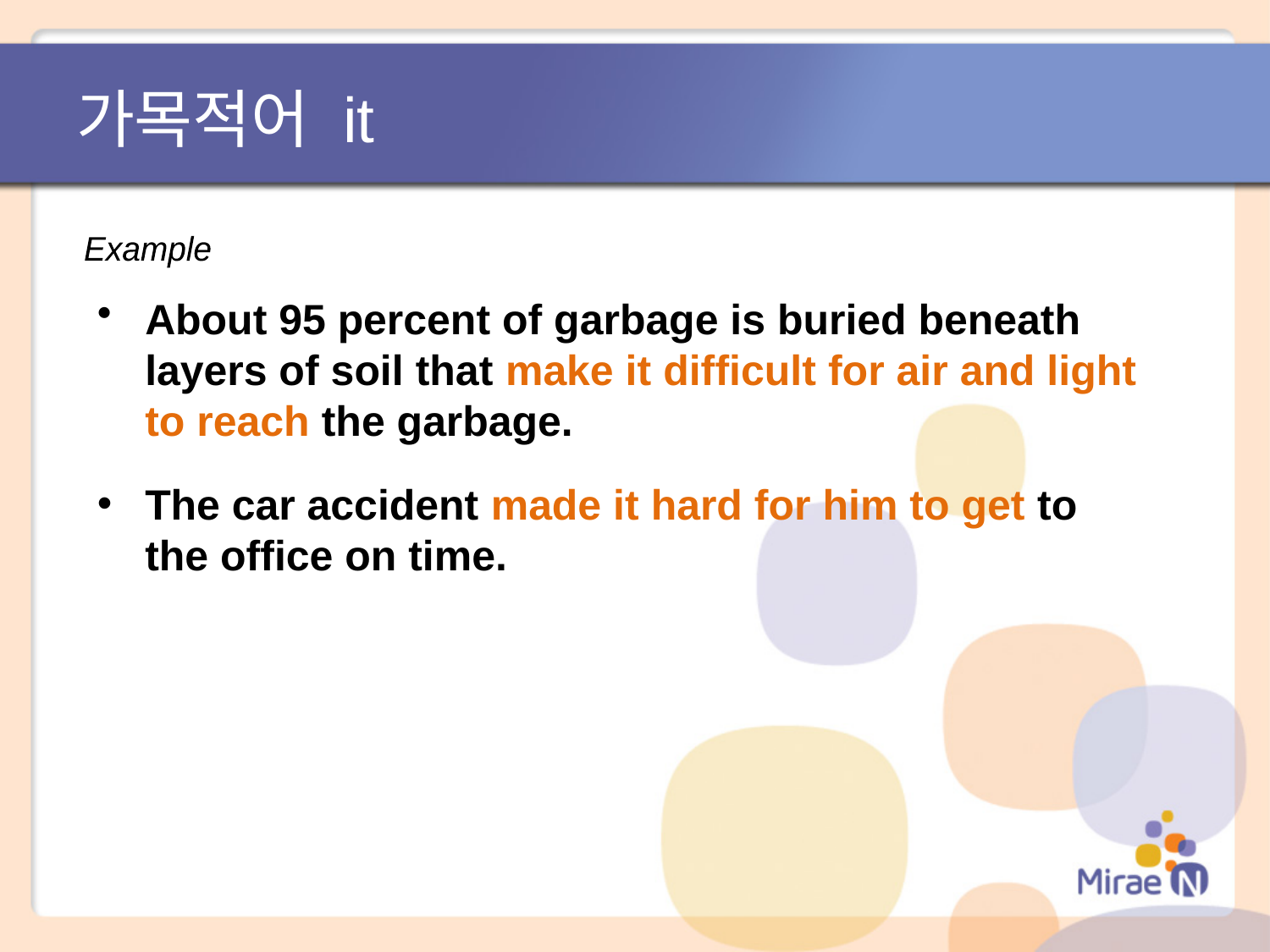

가목적어 it
Example
About 95 percent of garbage is buried beneath layers of soil that make it difficult for air and light to reach the garbage.

The car accident made it hard for him to get to the office on time.